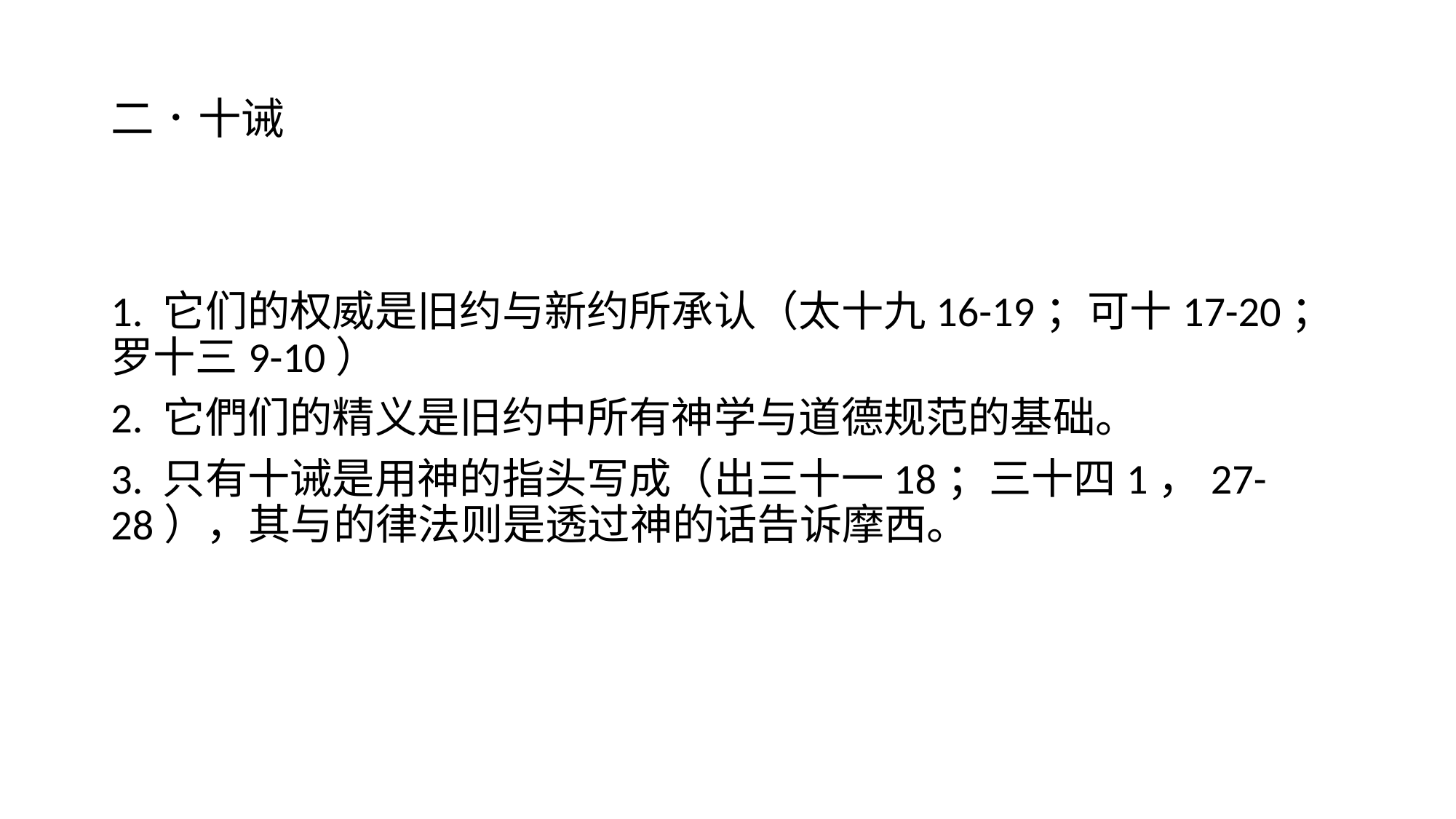

# 二．十诫

1. 它们的权威是旧约与新约所承认（太十九16-19；可十17-20；罗十三9-10）
2. 它們们的精义是旧约中所有神学与道德规范的基础。
3. 只有十诫是用神的指头写成（出三十一18；三十四1，27-28），其与的律法则是透过神的话告诉摩西。